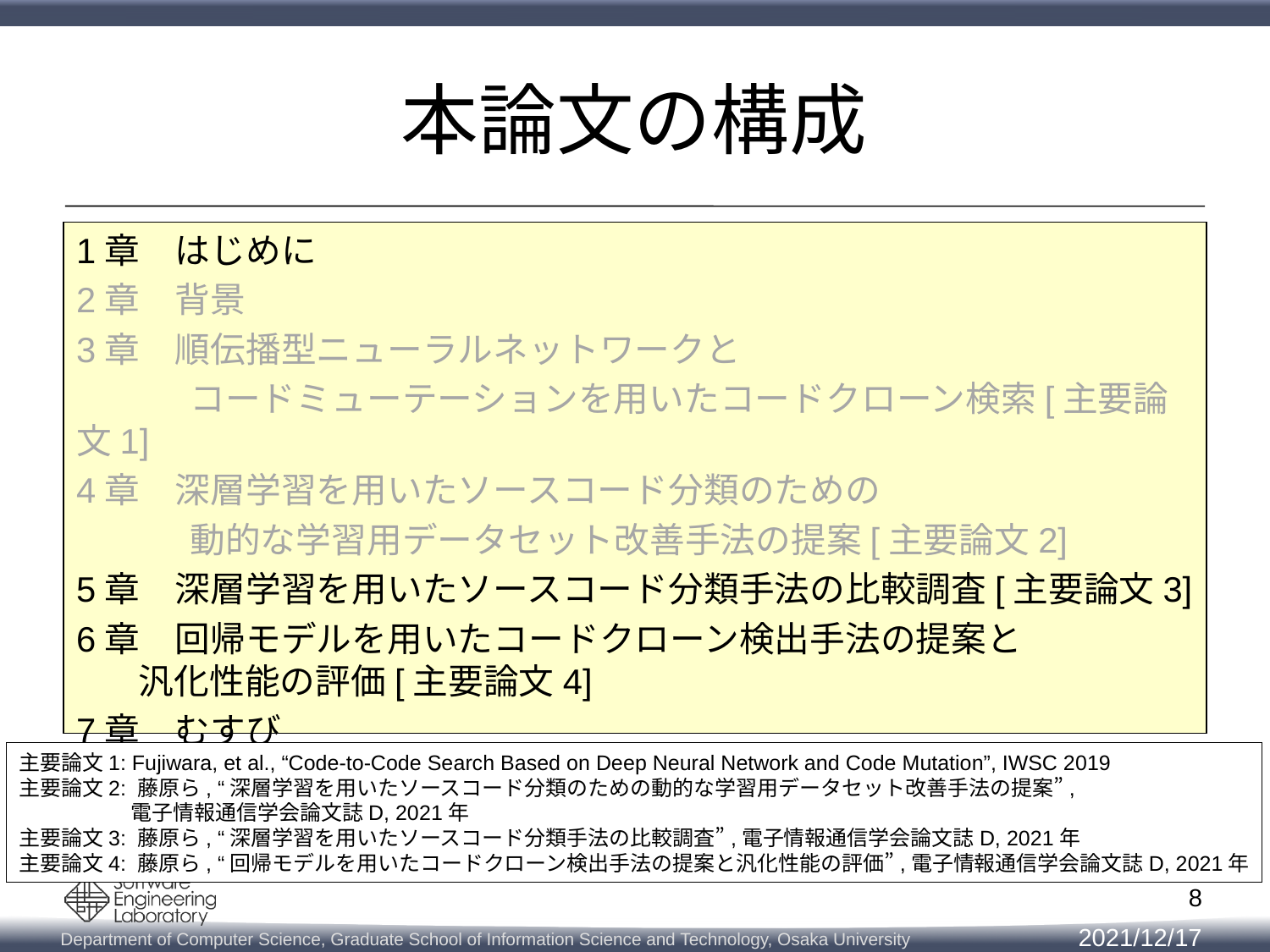

# 本論文の構成
1章　はじめに
2章　背景
3章　順伝播型ニューラルネットワークと
　　　 コードミューテーションを用いたコードクローン検索[主要論文1]
4章　深層学習を用いたソースコード分類のための
　　　 動的な学習用データセット改善手法の提案[主要論文2]
5章　深層学習を用いたソースコード分類手法の比較調査[主要論文3]
6章　回帰モデルを用いたコードクローン検出手法の提案と
        汎化性能の評価[主要論文4]
7章　むすび
主要論文1: Fujiwara, et al., “Code-to-Code Search Based on Deep Neural Network and Code Mutation”, IWSC 2019
主要論文2: 藤原ら, “深層学習を用いたソースコード分類のための動的な学習用データセット改善手法の提案”,
                  電子情報通信学会論文誌D, 2021年
主要論文3: 藤原ら, “深層学習を用いたソースコード分類手法の比較調査”,電子情報通信学会論文誌D, 2021年
主要論文4: 藤原ら, “回帰モデルを用いたコードクローン検出手法の提案と汎化性能の評価”,電子情報通信学会論文誌D, 2021年
8
2021/12/17